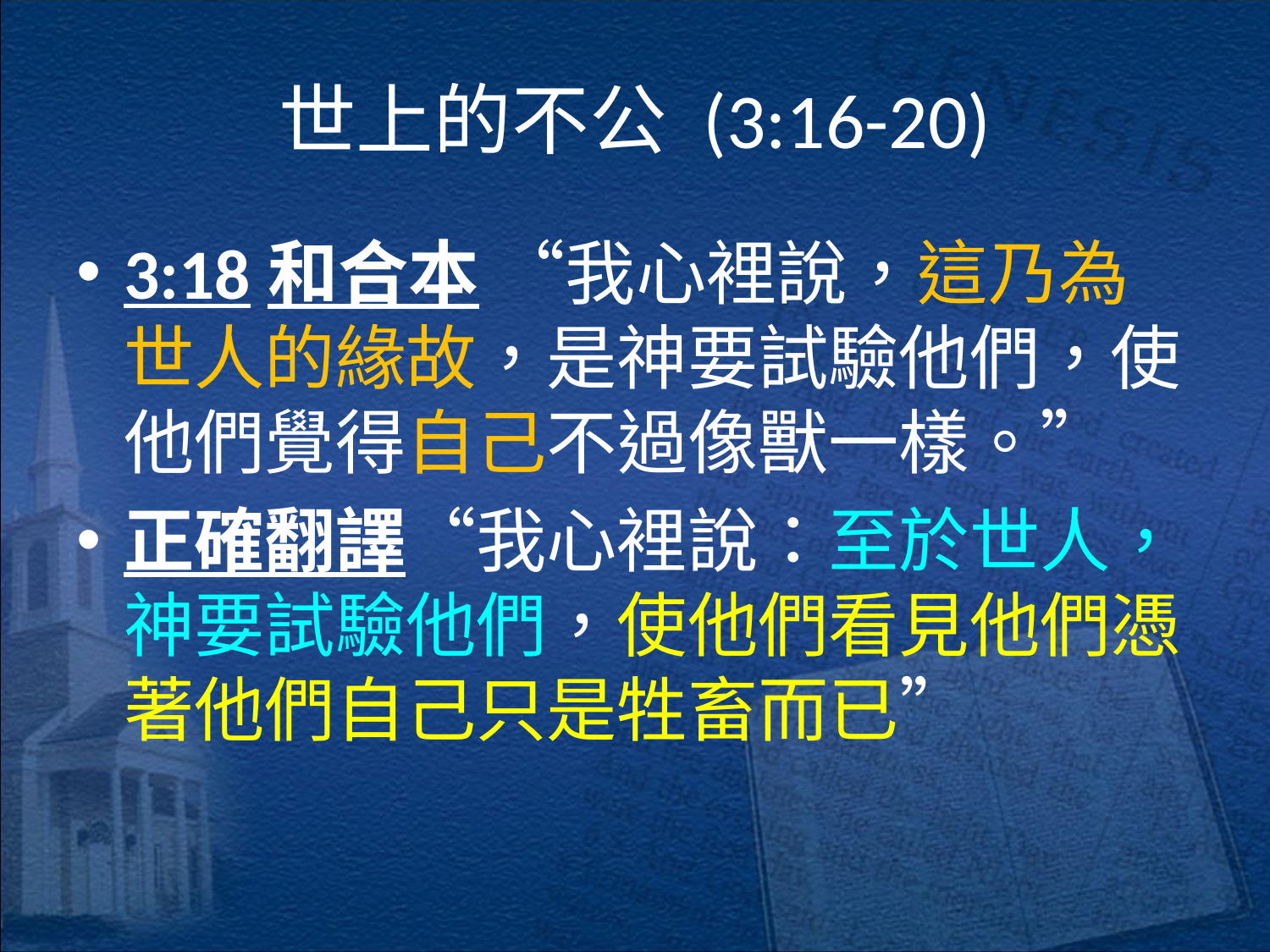

# 世上的不公 (3:16-20)
3:18和合本 “我心裡說，這乃為世人的緣故，是神要試驗他們，使他們覺得自己不過像獸一樣。”
正確翻譯“我心裡說：至於世人，神要試驗他們，使他們看見他們憑著他們自己只是牲畜而已”